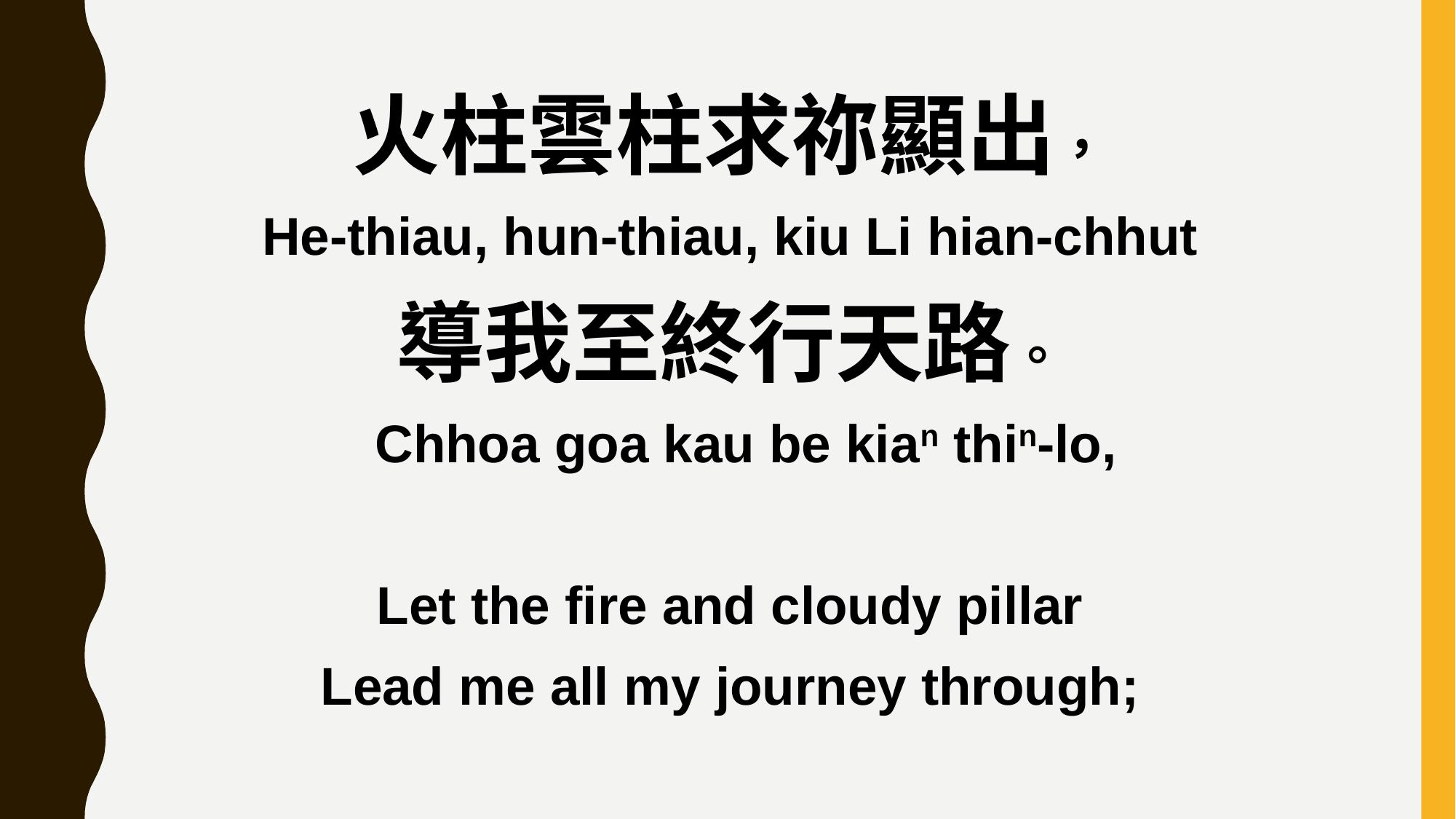

火柱雲柱求祢顯出，
He-thiau, hun-thiau, kiu Li hian-chhut
導我至終行天路。
            Chhoa goa kau be kian thin-lo,

Let the fire and cloudy pillar
Lead me all my journey through;